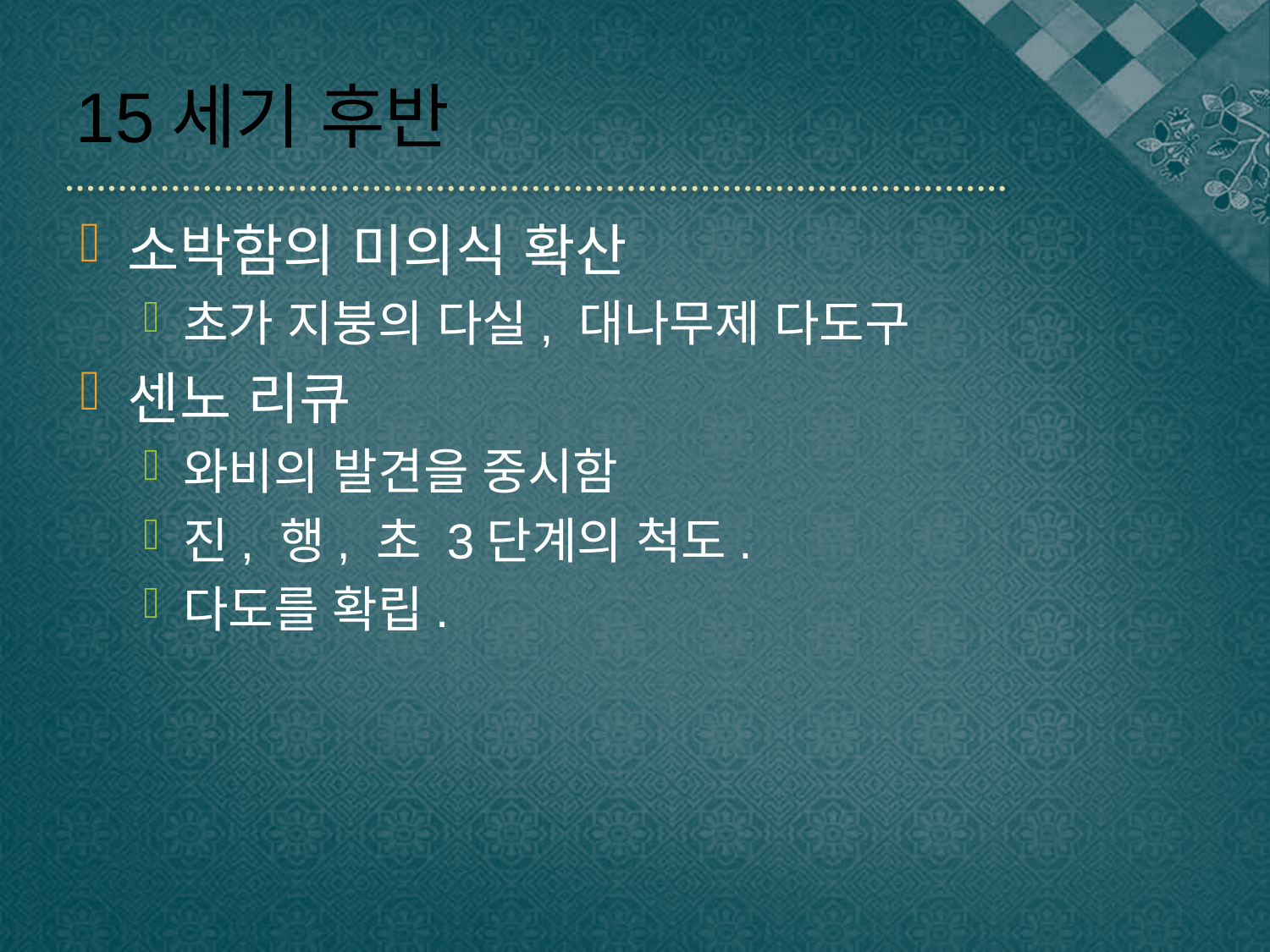

# 15세기 후반
소박함의 미의식 확산
초가 지붕의 다실, 대나무제 다도구
센노 리큐
와비의 발견을 중시함
진, 행, 초 3단계의 척도.
다도를 확립.